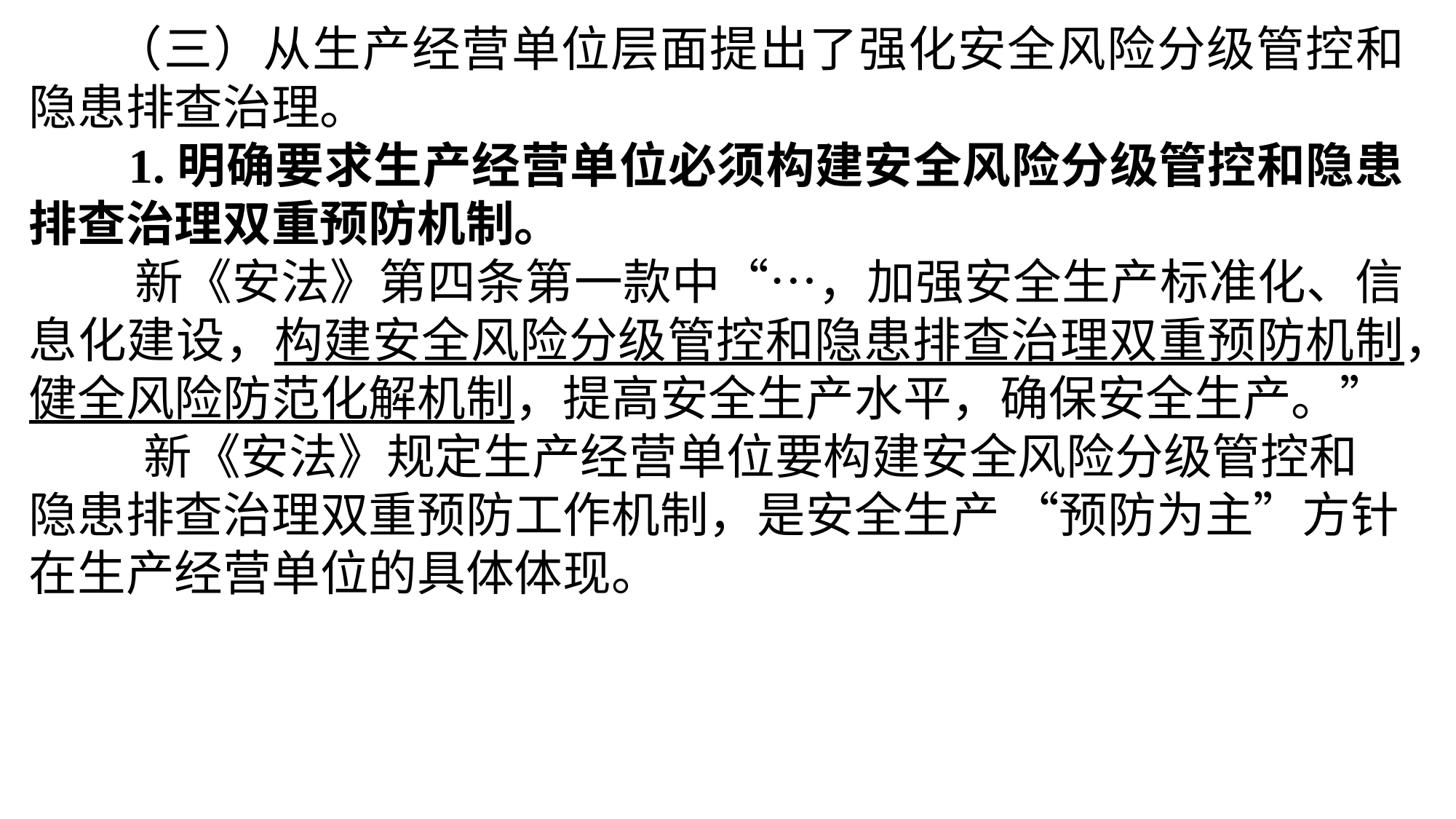

（三）从生产经营单位层面提出了强化安全风险分级管控和隐患排查治理。
    1.明确要求生产经营单位必须构建安全风险分级管控和隐患排查治理双重预防机制。
    新《安法》第四条第一款中“…，加强安全生产标准化、信息化建设，构建安全风险分级管控和隐患排查治理双重预防机制，健全风险防范化解机制，提高安全生产水平，确保安全生产。”
     新《安法》规定生产经营单位要构建安全风险分级管控和隐患排查治理双重预防工作机制，是安全生产 “预防为主”方针在生产经营单位的具体体现。